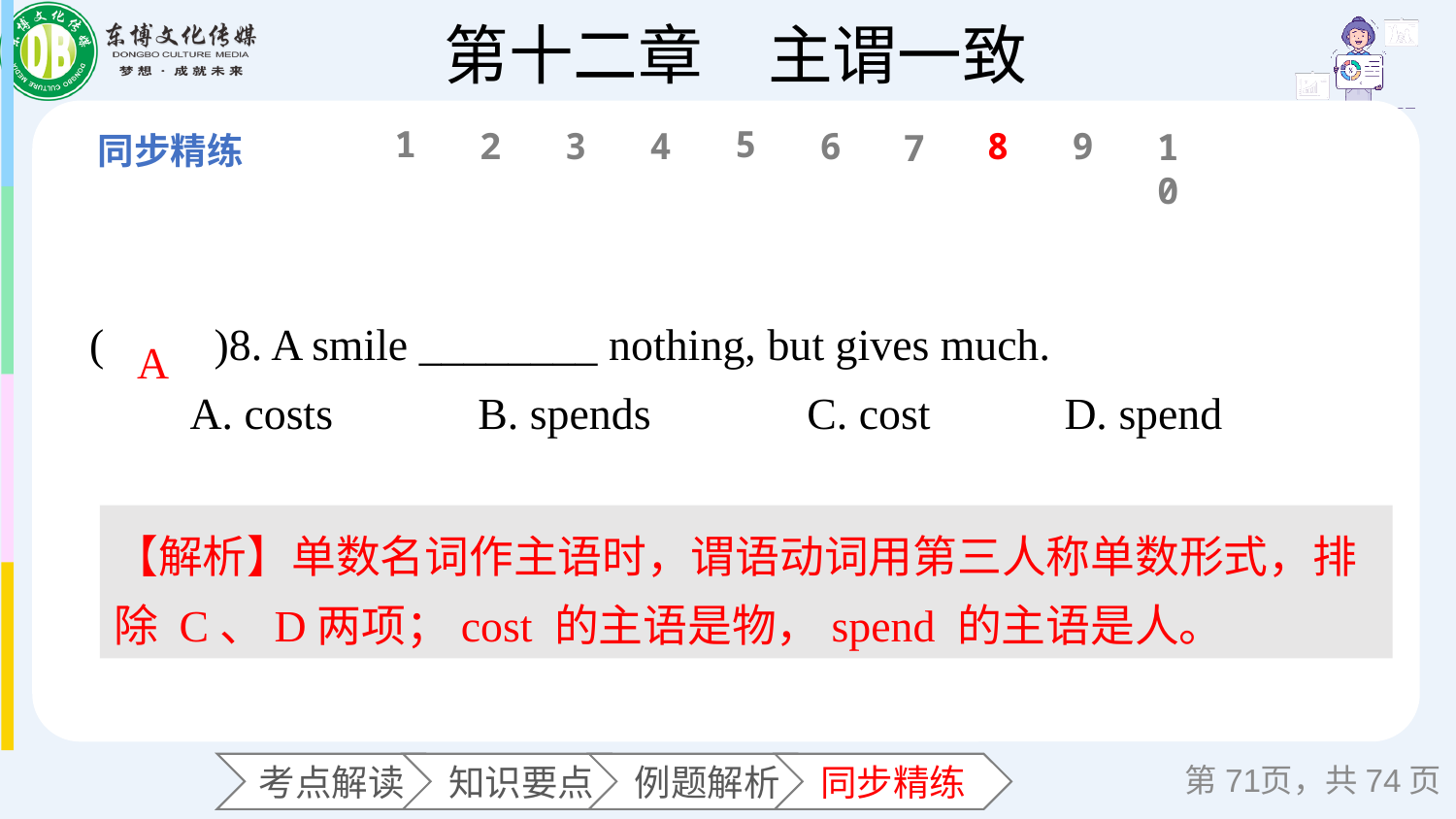

1
5
6
2
3
4
8
9
10
7

(　　)8. A smile ________ nothing, but gives much.
         A. costs             B. spends              C. cost            D. spend
A
【解析】单数名词作主语时，谓语动词用第三人称单数形式，排除 C、D两项；cost 的主语是物，spend 的主语是人。
第71页，共74页